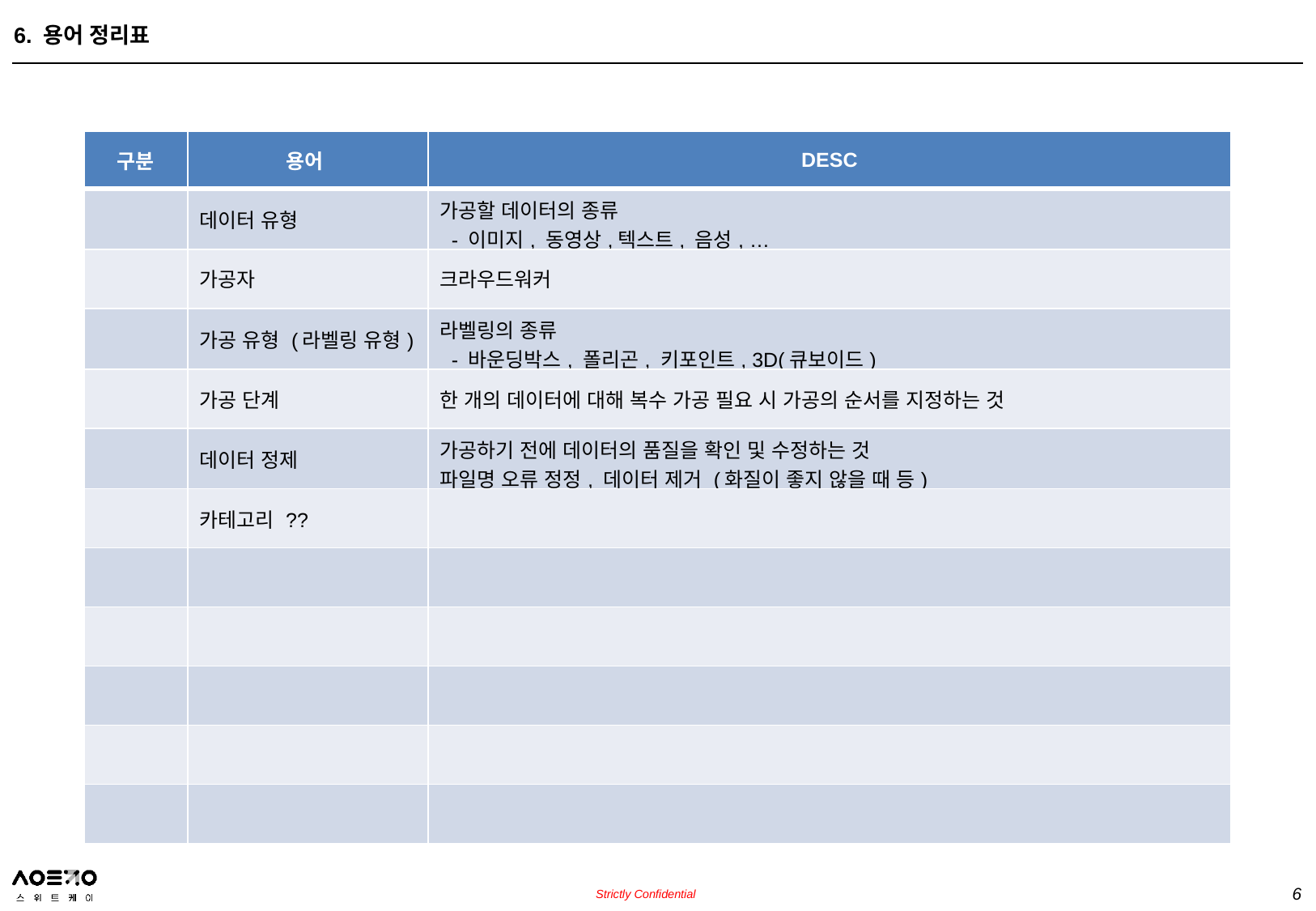

6. 용어 정리표
| 구분 | 용어 | DESC |
| --- | --- | --- |
|  | 데이터 유형 | 가공할 데이터의 종류 - 이미지, 동영상,텍스트, 음성, … |
|  | 가공자 | 크라우드워커 |
|  | 가공 유형 (라벨링 유형) | 라벨링의 종류 - 바운딩박스, 폴리곤, 키포인트, 3D(큐보이드) |
|  | 가공 단계 | 한 개의 데이터에 대해 복수 가공 필요 시 가공의 순서를 지정하는 것 |
|  | 데이터 정제 | 가공하기 전에 데이터의 품질을 확인 및 수정하는 것 파일명 오류 정정, 데이터 제거 (화질이 좋지 않을 때 등) |
|  | 카테고리 ?? |  |
|  |  |  |
|  |  |  |
|  |  |  |
|  |  |  |
|  |  |  |